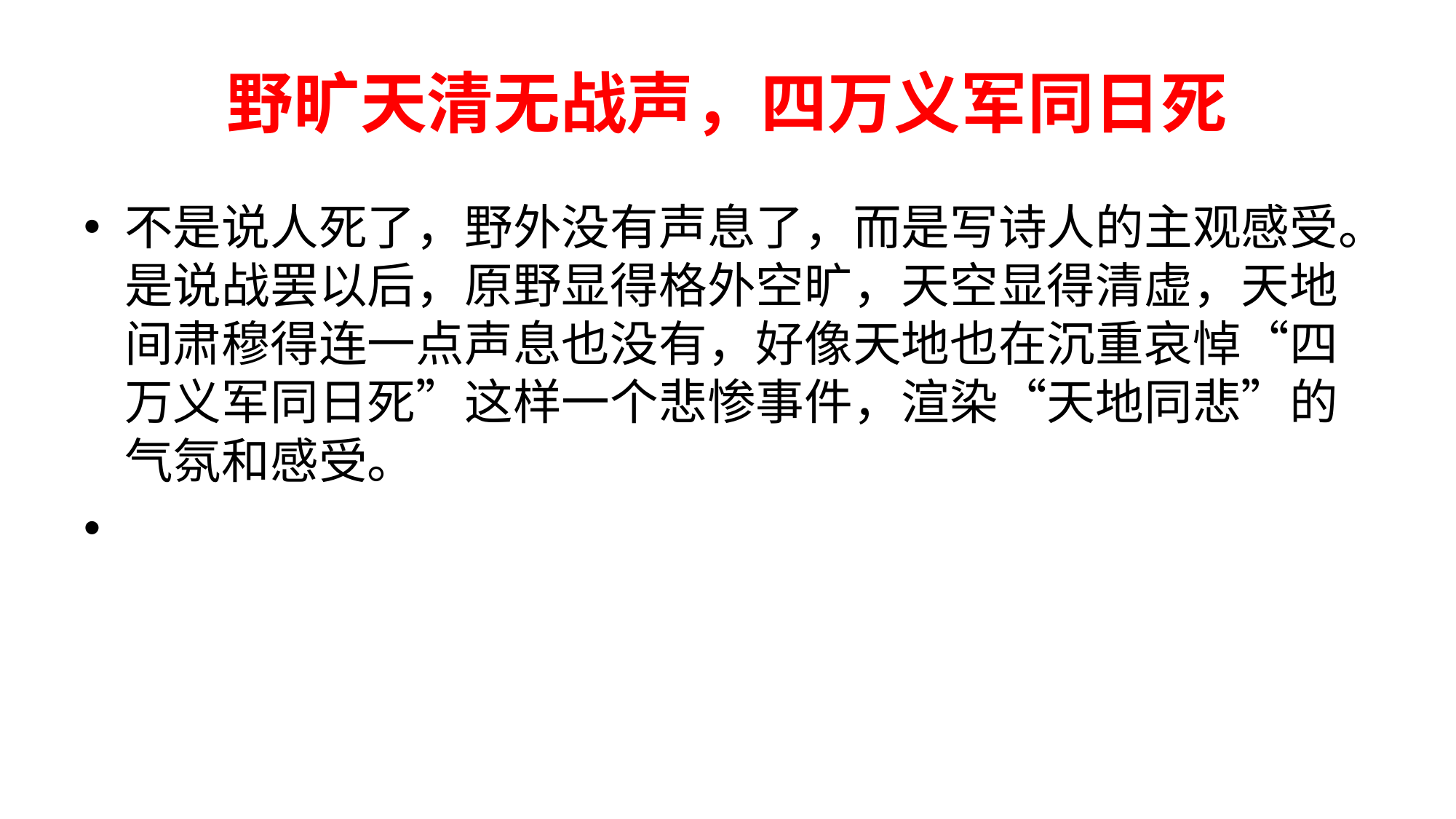

# 野旷天清无战声，四万义军同日死
不是说人死了，野外没有声息了，而是写诗人的主观感受。是说战罢以后，原野显得格外空旷，天空显得清虚，天地间肃穆得连一点声息也没有，好像天地也在沉重哀悼“四万义军同日死”这样一个悲惨事件，渲染“天地同悲”的气氛和感受。